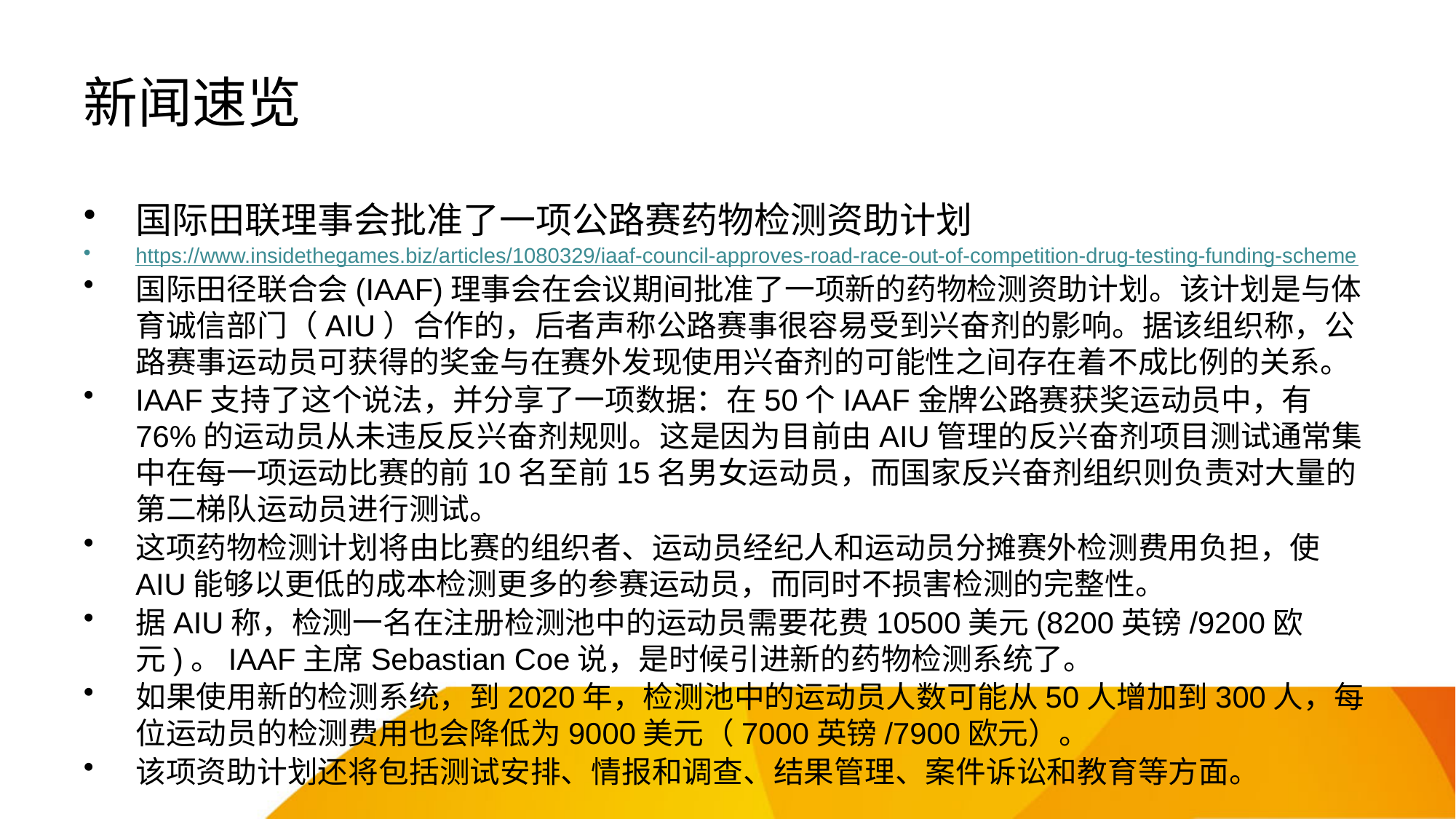

# 新闻速览
国际田联理事会批准了一项公路赛药物检测资助计划
https://www.insidethegames.biz/articles/1080329/iaaf-council-approves-road-race-out-of-competition-drug-testing-funding-scheme
国际田径联合会(IAAF)理事会在会议期间批准了一项新的药物检测资助计划。该计划是与体育诚信部门（AIU）合作的，后者声称公路赛事很容易受到兴奋剂的影响。据该组织称，公路赛事运动员可获得的奖金与在赛外发现使用兴奋剂的可能性之间存在着不成比例的关系。
IAAF支持了这个说法，并分享了一项数据：在50个IAAF金牌公路赛获奖运动员中，有76%的运动员从未违反反兴奋剂规则。这是因为目前由AIU管理的反兴奋剂项目测试通常集中在每一项运动比赛的前10名至前15名男女运动员，而国家反兴奋剂组织则负责对大量的第二梯队运动员进行测试。
这项药物检测计划将由比赛的组织者、运动员经纪人和运动员分摊赛外检测费用负担，使AIU能够以更低的成本检测更多的参赛运动员，而同时不损害检测的完整性。
据AIU称，检测一名在注册检测池中的运动员需要花费10500美元(8200英镑/9200欧元)。IAAF主席Sebastian Coe说，是时候引进新的药物检测系统了。
如果使用新的检测系统，到2020年，检测池中的运动员人数可能从50人增加到300人，每位运动员的检测费用也会降低为9000美元（7000英镑/7900欧元）。
该项资助计划还将包括测试安排、情报和调查、结果管理、案件诉讼和教育等方面。